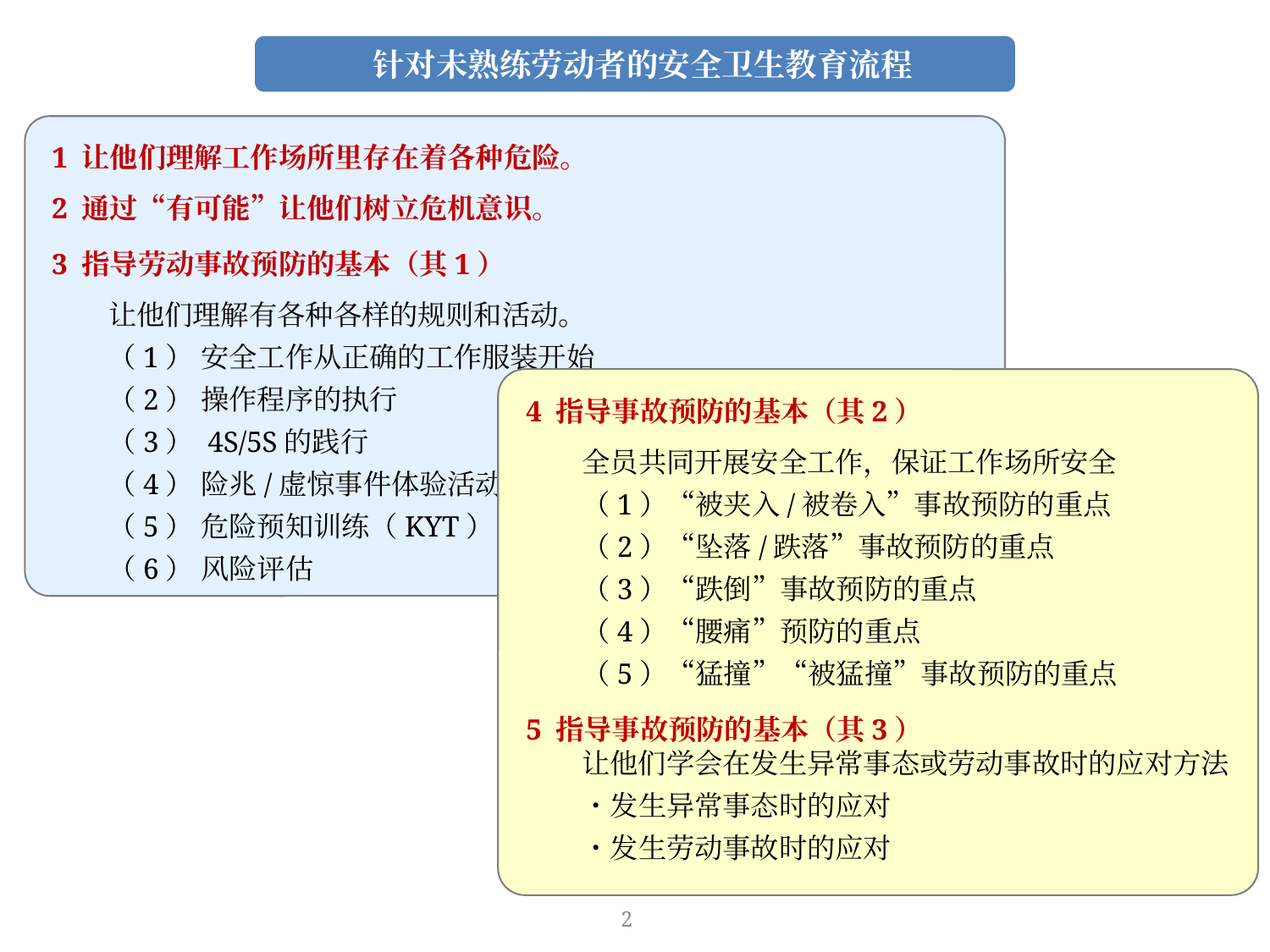

针对未熟练劳动者的安全卫生教育流程
1 让他们理解工作场所里存在着各种危险。
2 通过“有可能”让他们树立危机意识。
3 指导劳动事故预防的基本（其1）
　　让他们理解有各种各样的规则和活动。
　　（1） 安全工作从正确的工作服装开始
　　（2） 操作程序的执行
　　（3） 4S/5S的践行
　　（4） 险兆/虚惊事件体验活动
　　（5） 危险预知训练（KYT）
　　（6） 风险评估
4 指导事故预防的基本（其2）
　　全员共同开展安全工作，保证工作场所安全
　　（1）“被夹入/被卷入”事故预防的重点
　　（2）“坠落/跌落”事故预防的重点
　　（3）“跌倒”事故预防的重点
　　（4）“腰痛”预防的重点
　　（5）“猛撞”“被猛撞”事故预防的重点
5 指导事故预防的基本（其3）
　　让他们学会在发生异常事态或劳动事故时的应对方法
　　・发生异常事态时的应对
　　・发生劳动事故时的应对
2